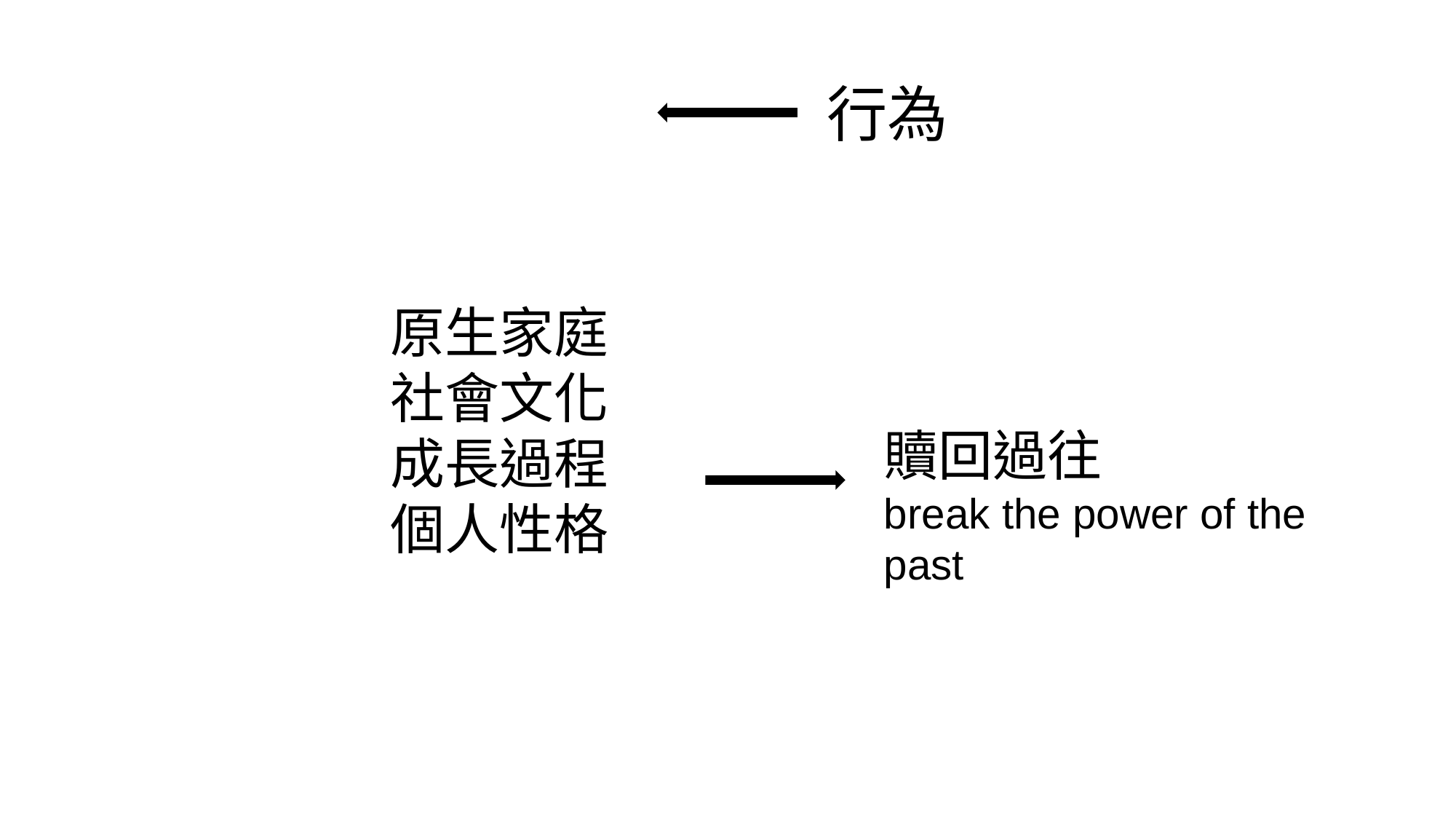

行為

原生家庭
社會文化
成長過程
個人性格
贖回過往
break the power of the past